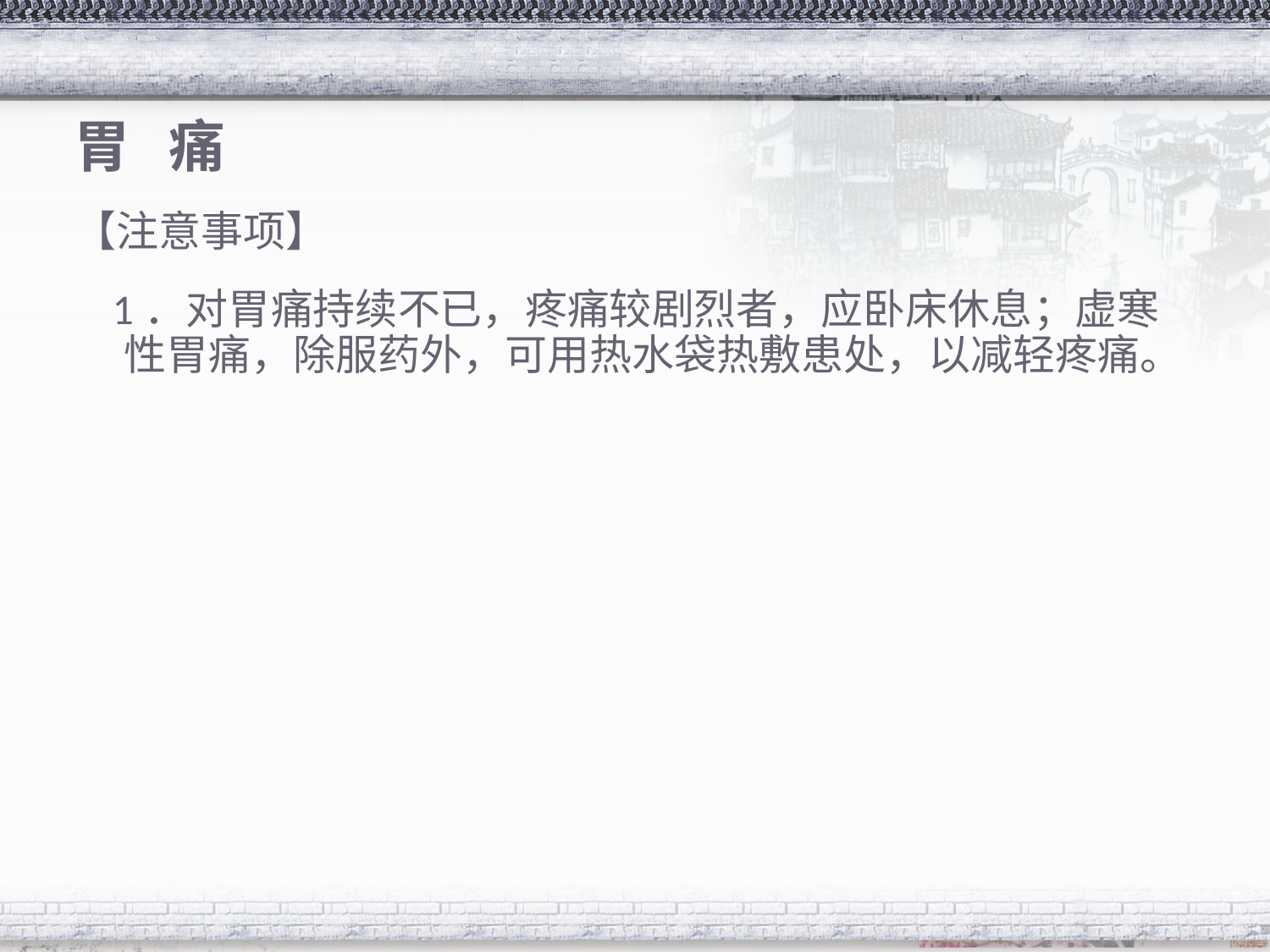

# 胃   痛
【注意事项】
    1．对胃痛持续不已，疼痛较剧烈者，应卧床休息；虚寒性胃痛，除服药外，可用热水袋热敷患处，以减轻疼痛。